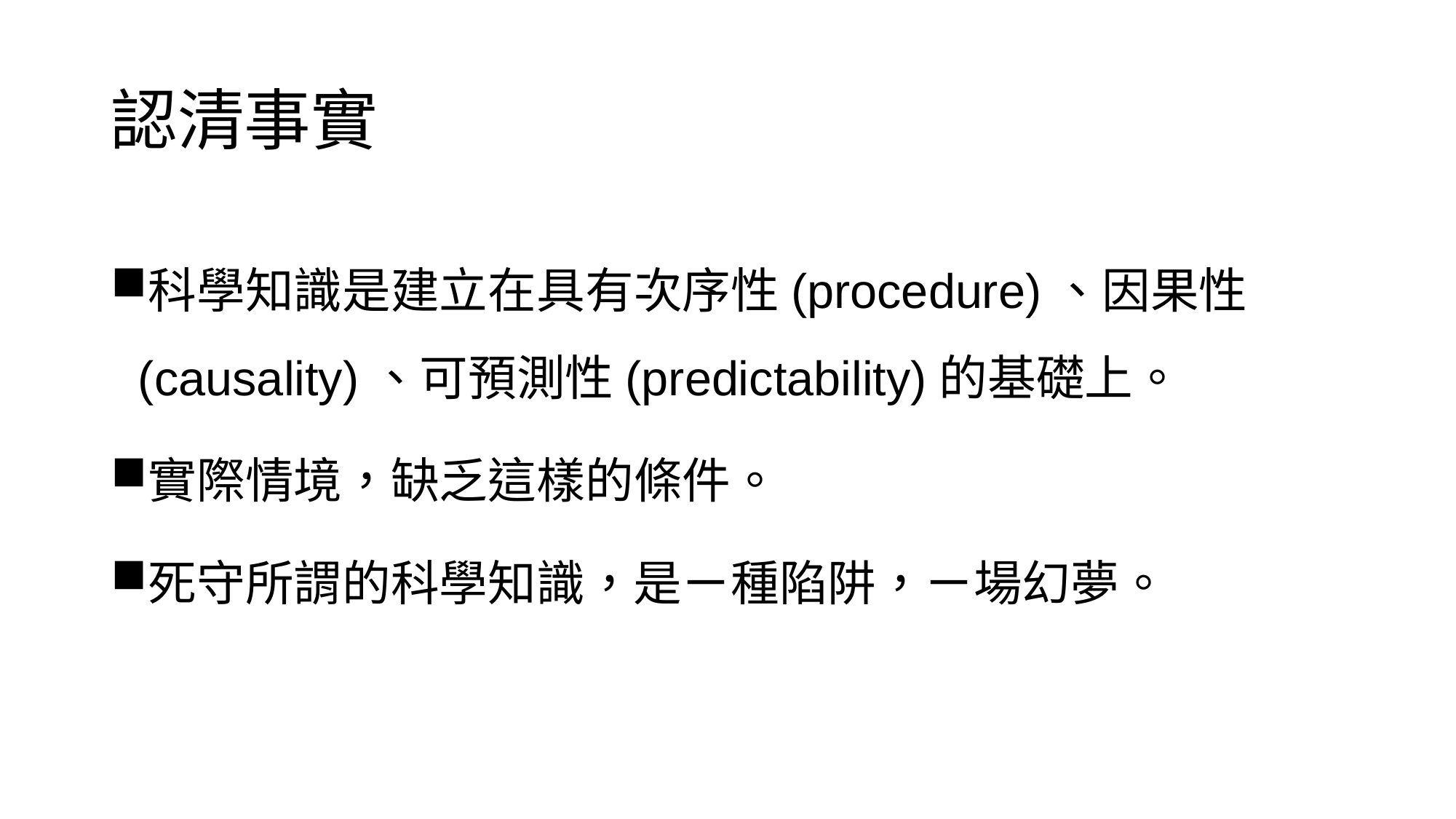

# 認清事實
科學知識是建立在具有次序性(procedure)、因果性(causality)、可預測性(predictability)的基礎上。
實際情境，缺乏這樣的條件。
死守所謂的科學知識，是ㄧ種陷阱，ㄧ場幻夢。